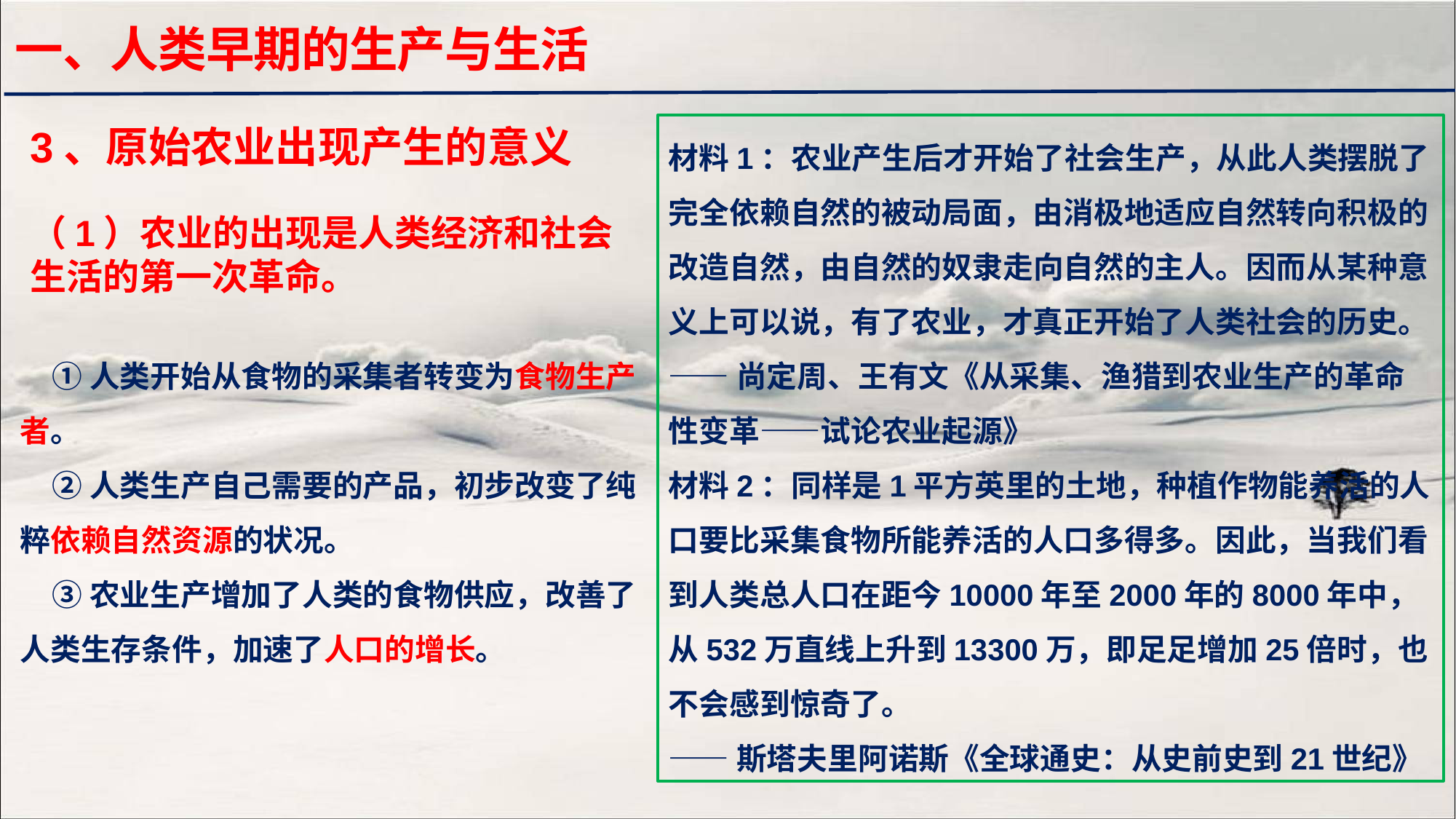

一、人类早期的生产与生活
3、原始农业出现产生的意义
材料1：农业产生后才开始了社会生产，从此人类摆脱了完全依赖自然的被动局面，由消极地适应自然转向积极的改造自然，由自然的奴隶走向自然的主人。因而从某种意义上可以说，有了农业，才真正开始了人类社会的历史。
——尚定周、王有文《从采集、渔猎到农业生产的革命性变革——试论农业起源》
材料2：同样是1平方英里的土地，种植作物能养活的人口要比采集食物所能养活的人口多得多。因此，当我们看到人类总人口在距今10000年至2000年的8000年中，从532万直线上升到13300万，即足足增加25倍时，也不会感到惊奇了。
——斯塔夫里阿诺斯《全球通史：从史前史到21世纪》
（1）农业的出现是人类经济和社会生活的第一次革命。
①人类开始从食物的采集者转变为食物生产者。
②人类生产自己需要的产品，初步改变了纯粹依赖自然资源的状况。
③农业生产增加了人类的食物供应，改善了人类生存条件，加速了人口的增长。